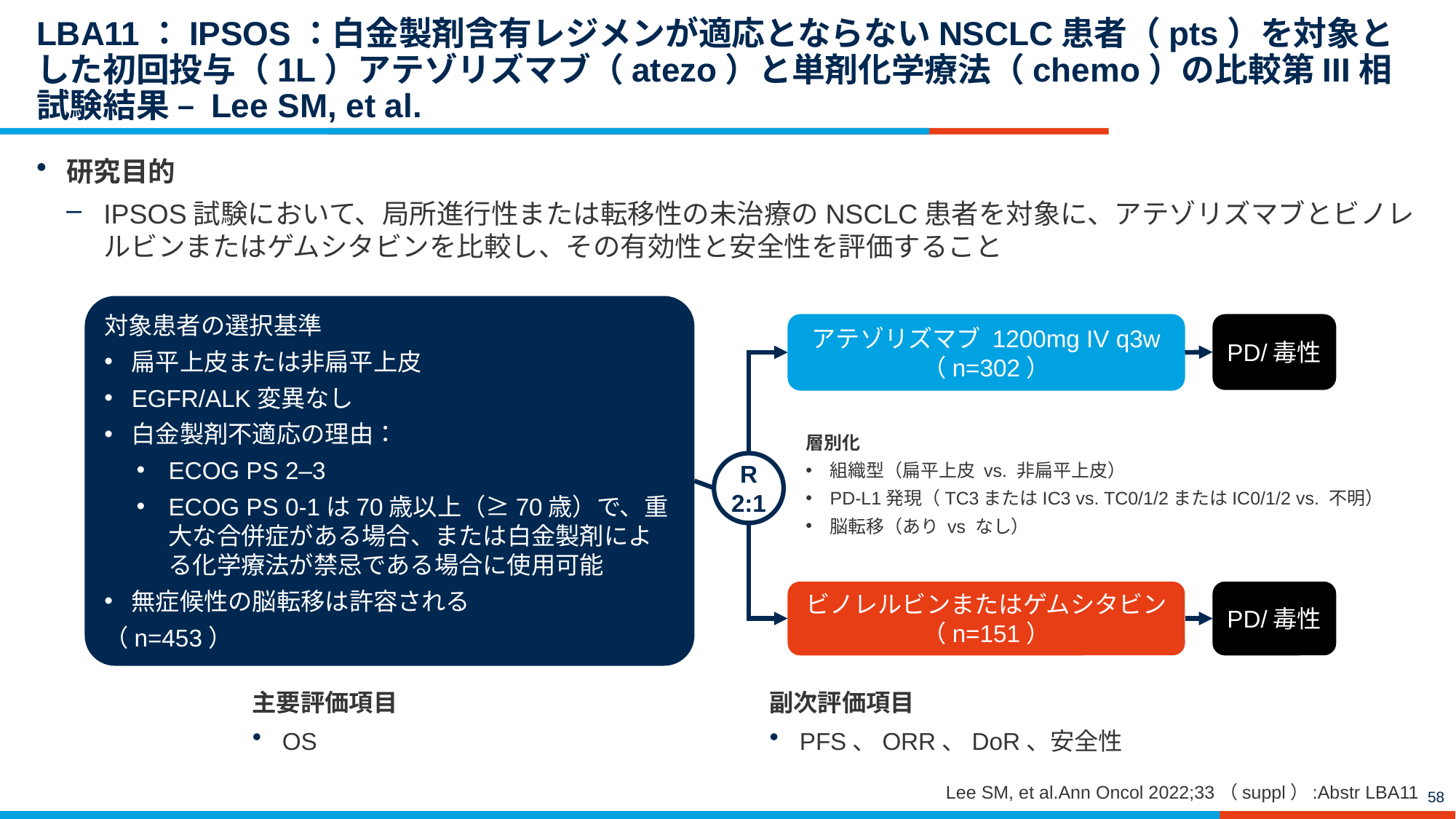

# LBA11：IPSOS：白金製剤含有レジメンが適応とならないNSCLC患者（pts）を対象とした初回投与（1L）アテゾリズマブ（atezo）と単剤化学療法（chemo）の比較第III相試験結果 – Lee SM, et al.
研究目的
IPSOS試験において、局所進行性または転移性の未治療のNSCLC患者を対象に、アテゾリズマブとビノレルビンまたはゲムシタビンを比較し、その有効性と安全性を評価すること
対象患者の選択基準
扁平上皮または非扁平上皮
EGFR/ALK変異なし
白金製剤不適応の理由：
ECOG PS 2–3
ECOG PS 0-1は70歳以上（≥70歳）で、重大な合併症がある場合、または白金製剤による化学療法が禁忌である場合に使用可能
無症候性の脳転移は許容される
（n=453）
アテゾリズマブ 1200mg IV q3w
（n=302）
PD/毒性
層別化
組織型（扁平上皮 vs. 非扁平上皮）
PD-L1発現（TC3またはIC3 vs. TC0/1/2またはIC0/1/2 vs. 不明）
脳転移（あり vs なし）
R
2:1
ビノレルビンまたはゲムシタビン
（n=151）
PD/毒性
主要評価項目
OS
副次評価項目
PFS、ORR、DoR、安全性
Lee SM, et al.Ann Oncol 2022;33（suppl）:Abstr LBA11